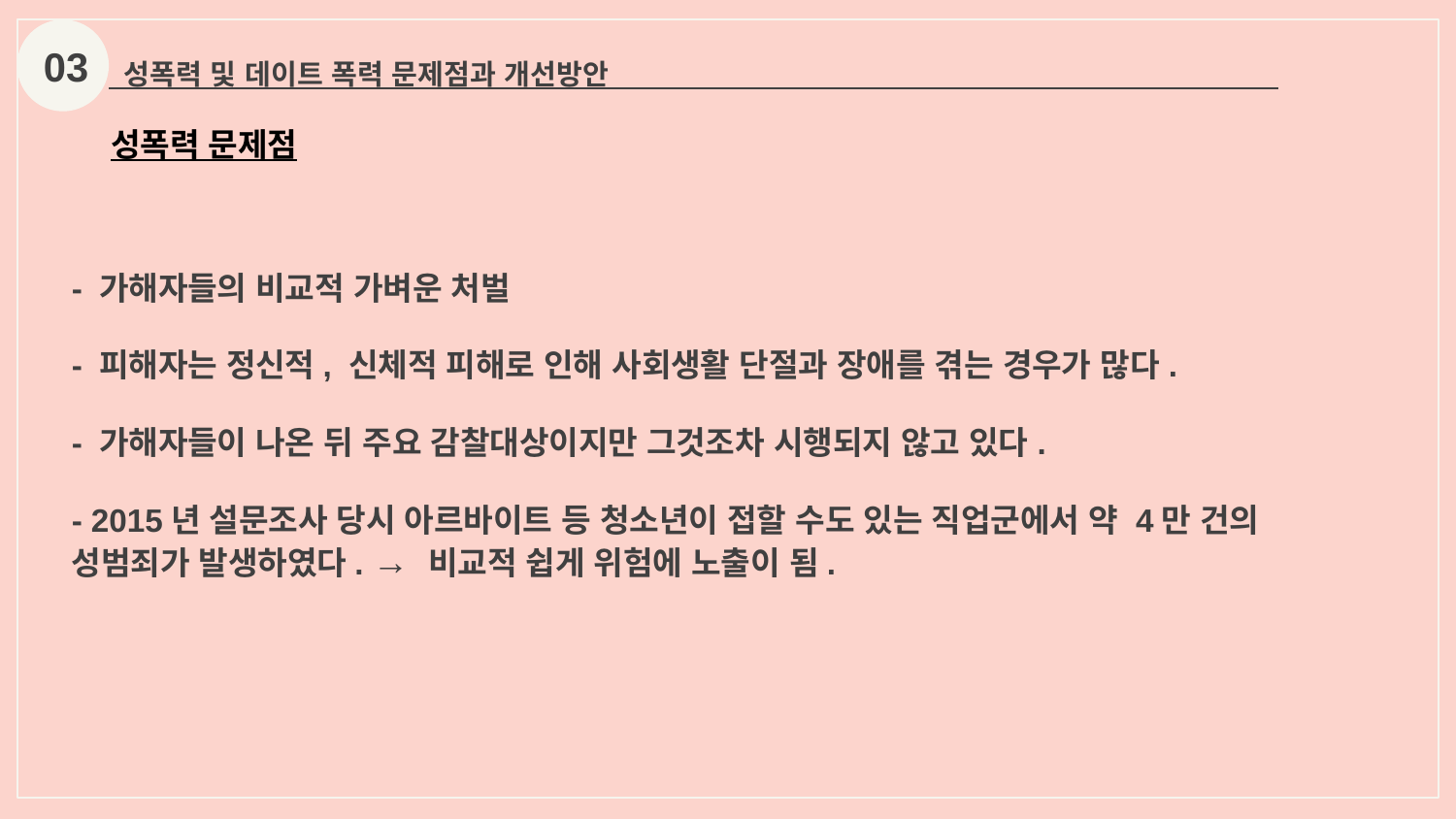

03
성폭력 및 데이트 폭력 문제점과 개선방안
성폭력 문제점
- 가해자들의 비교적 가벼운 처벌

- 피해자는 정신적, 신체적 피해로 인해 사회생활 단절과 장애를 겪는 경우가 많다.

- 가해자들이 나온 뒤 주요 감찰대상이지만 그것조차 시행되지 않고 있다.

- 2015년 설문조사 당시 아르바이트 등 청소년이 접할 수도 있는 직업군에서 약 4만 건의 성범죄가 발생하였다. → 비교적 쉽게 위험에 노출이 됨.